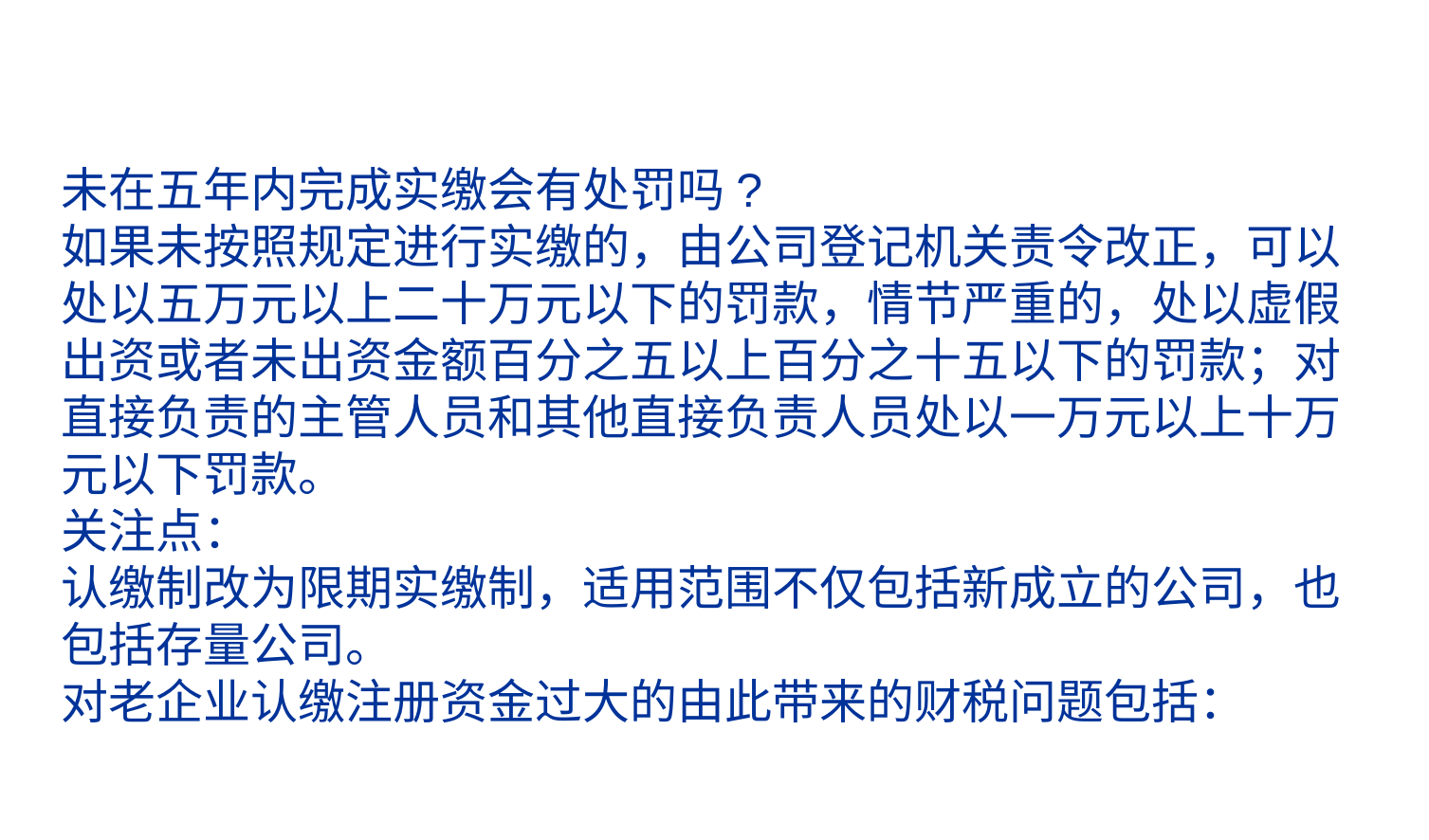

# 未在五年内完成实缴会有处罚吗? 如果未按照规定进行实缴的，由公司登记机关责令改正，可以处以五万元以上二十万元以下的罚款，情节严重的，处以虚假出资或者未出资金额百分之五以上百分之十五以下的罚款；对直接负责的主管人员和其他直接负责人员处以一万元以上十万元以下罚款。 关注点： 认缴制改为限期实缴制，适用范围不仅包括新成立的公司，也包括存量公司。 对老企业认缴注册资金过大的由此带来的财税问题包括：